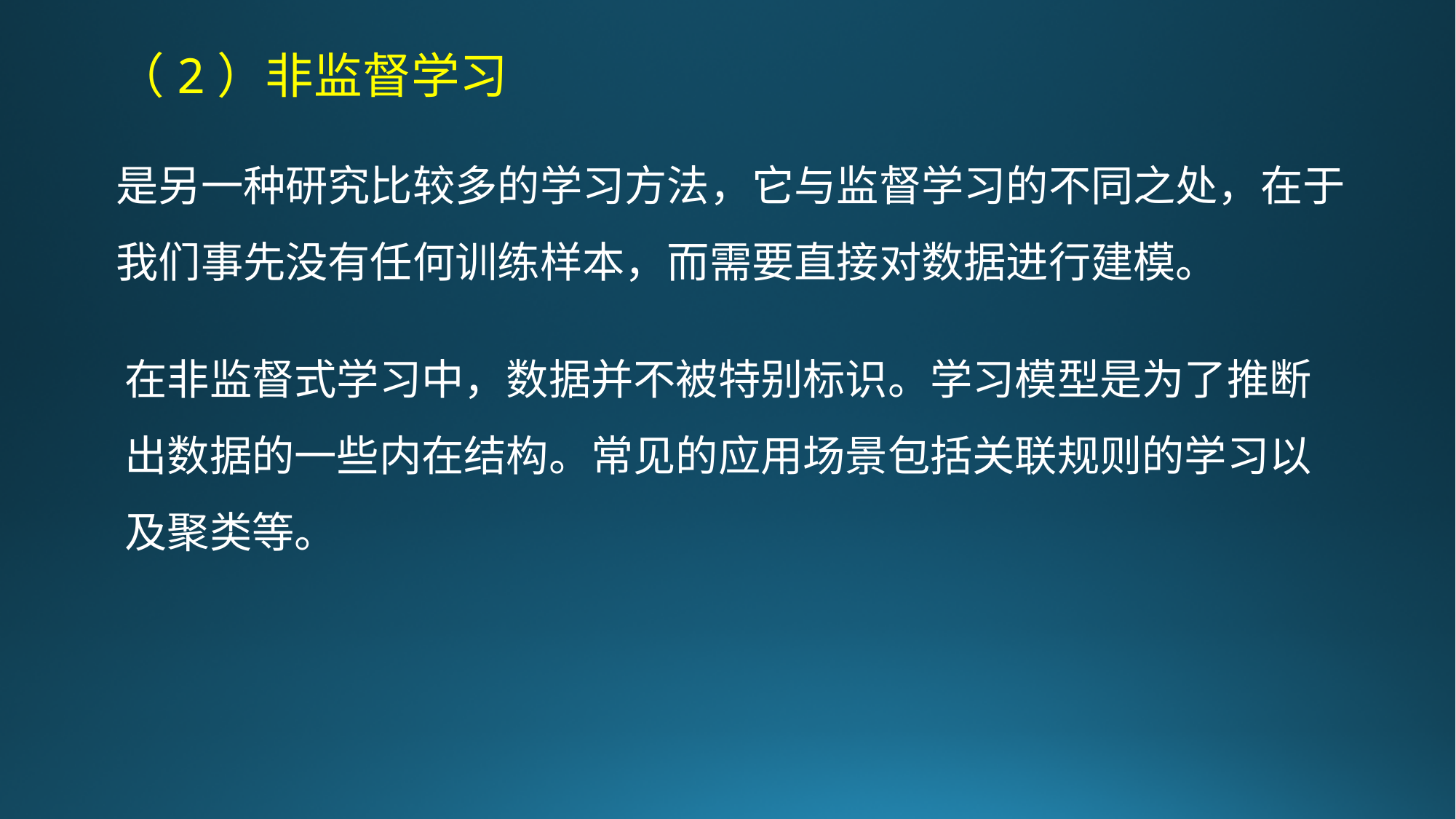

（2）非监督学习
是另一种研究比较多的学习方法，它与监督学习的不同之处，在于我们事先没有任何训练样本，而需要直接对数据进行建模。
在非监督式学习中，数据并不被特别标识。学习模型是为了推断出数据的一些内在结构。常见的应用场景包括关联规则的学习以及聚类等。